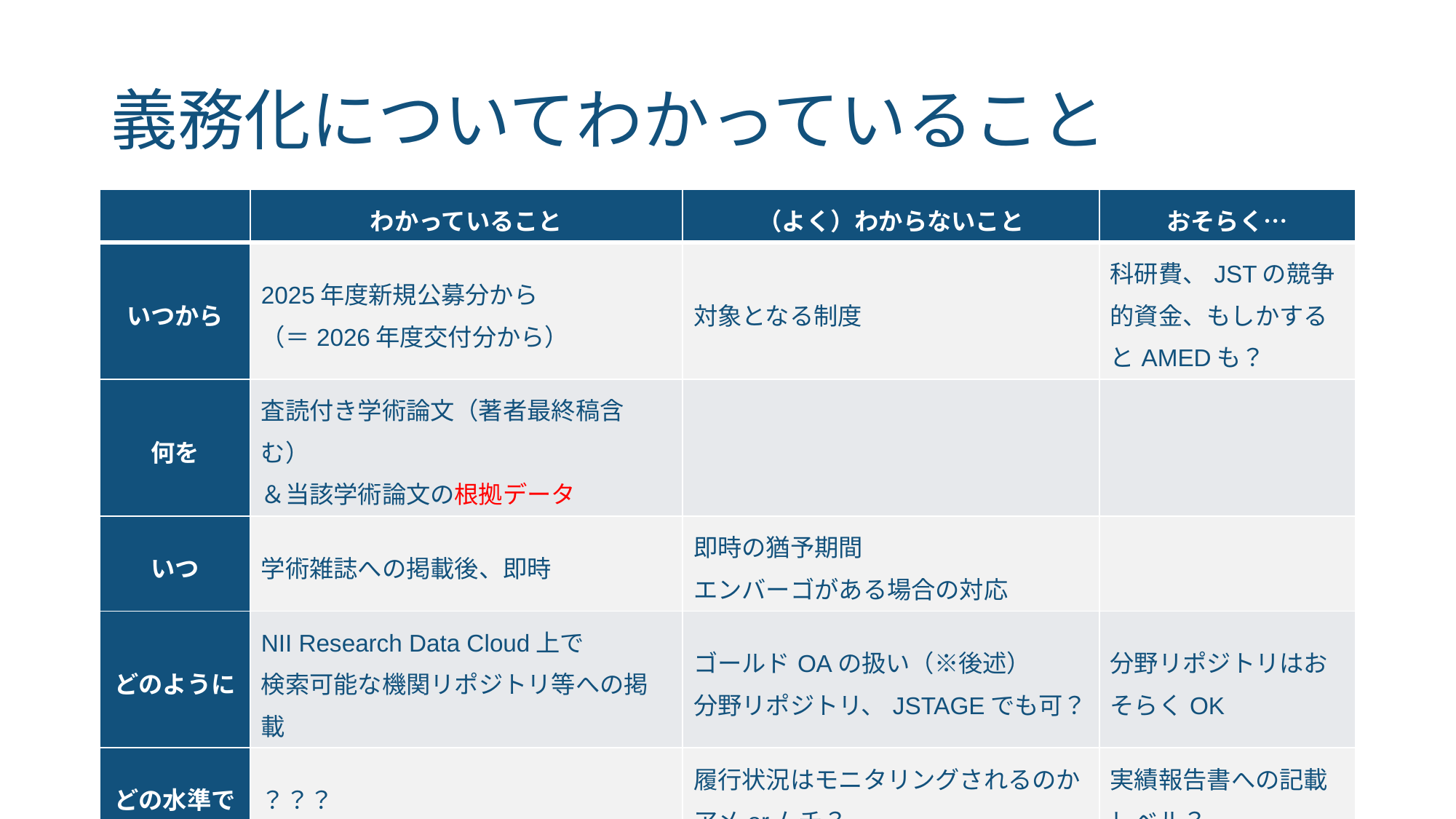

# 義務化についてわかっていること
|  | わかっていること | （よく）わからないこと | おそらく… |
| --- | --- | --- | --- |
| いつから | 2025年度新規公募分から （＝2026年度交付分から） | 対象となる制度 | 科研費、JSTの競争的資金、もしかするとAMEDも？ |
| 何を | 査読付き学術論文（著者最終稿含む） ＆当該学術論文の根拠データ |  |  |
| いつ | 学術雑誌への掲載後、即時 | 即時の猶予期間 エンバーゴがある場合の対応 |  |
| どのように | NII Research Data Cloud上で 検索可能な機関リポジトリ等への掲載 | ゴールドOAの扱い（※後述） 分野リポジトリ、JSTAGEでも可？ | 分野リポジトリはおそらくOK |
| どの水準で | ？？？ | 履行状況はモニタリングされるのか アメorムチ？ | 実績報告書への記載レベル？ |
2023/11/27
緊急WS：2025即時OA対応を考える
13